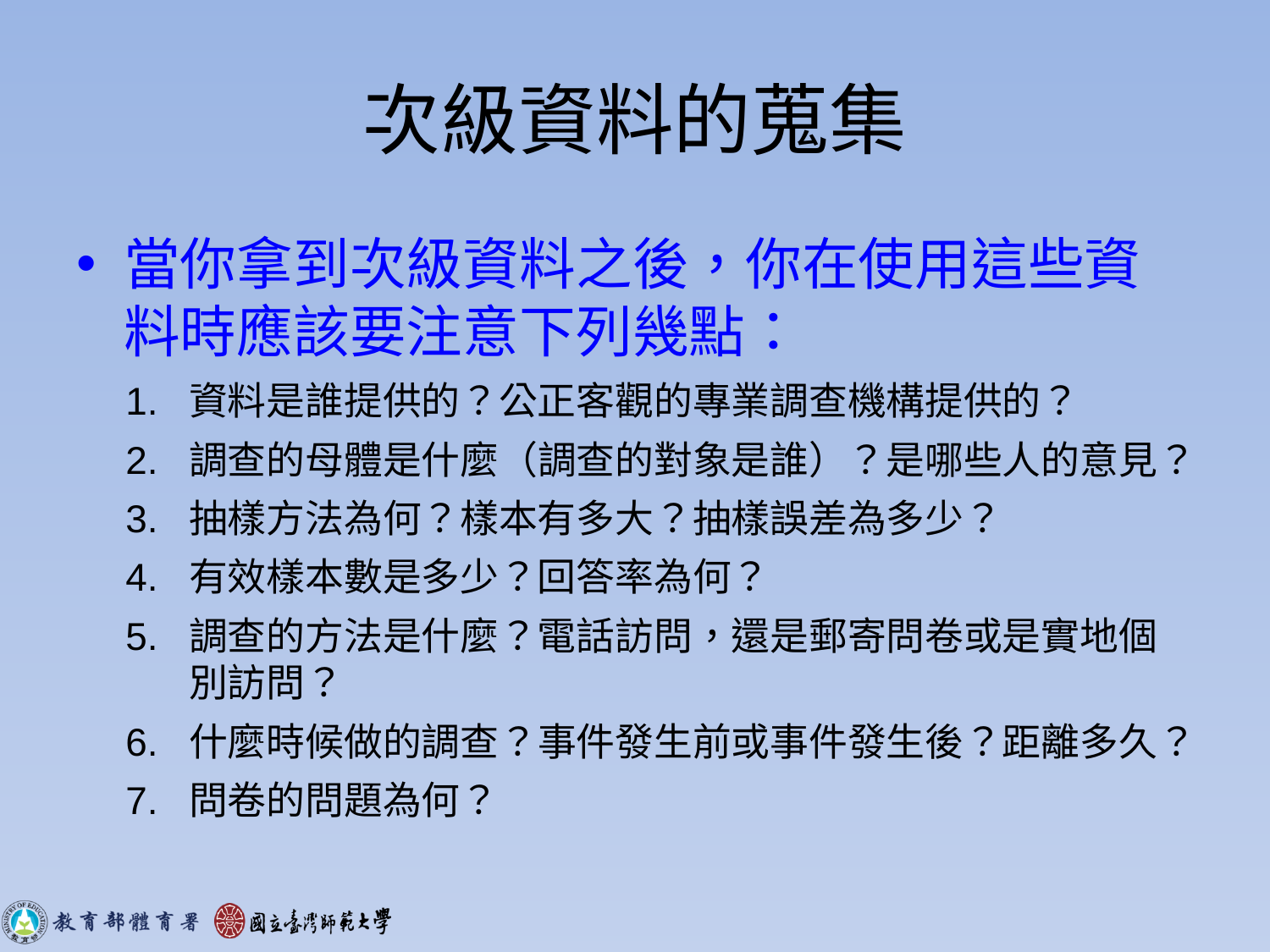

# 次級資料的蒐集
當你拿到次級資料之後，你在使用這些資料時應該要注意下列幾點：
資料是誰提供的？公正客觀的專業調查機構提供的？
調查的母體是什麼（調查的對象是誰）？是哪些人的意見？
抽樣方法為何？樣本有多大？抽樣誤差為多少？
有效樣本數是多少？回答率為何？
調查的方法是什麼？電話訪問，還是郵寄問卷或是實地個別訪問？
什麼時候做的調查？事件發生前或事件發生後？距離多久？
問卷的問題為何？